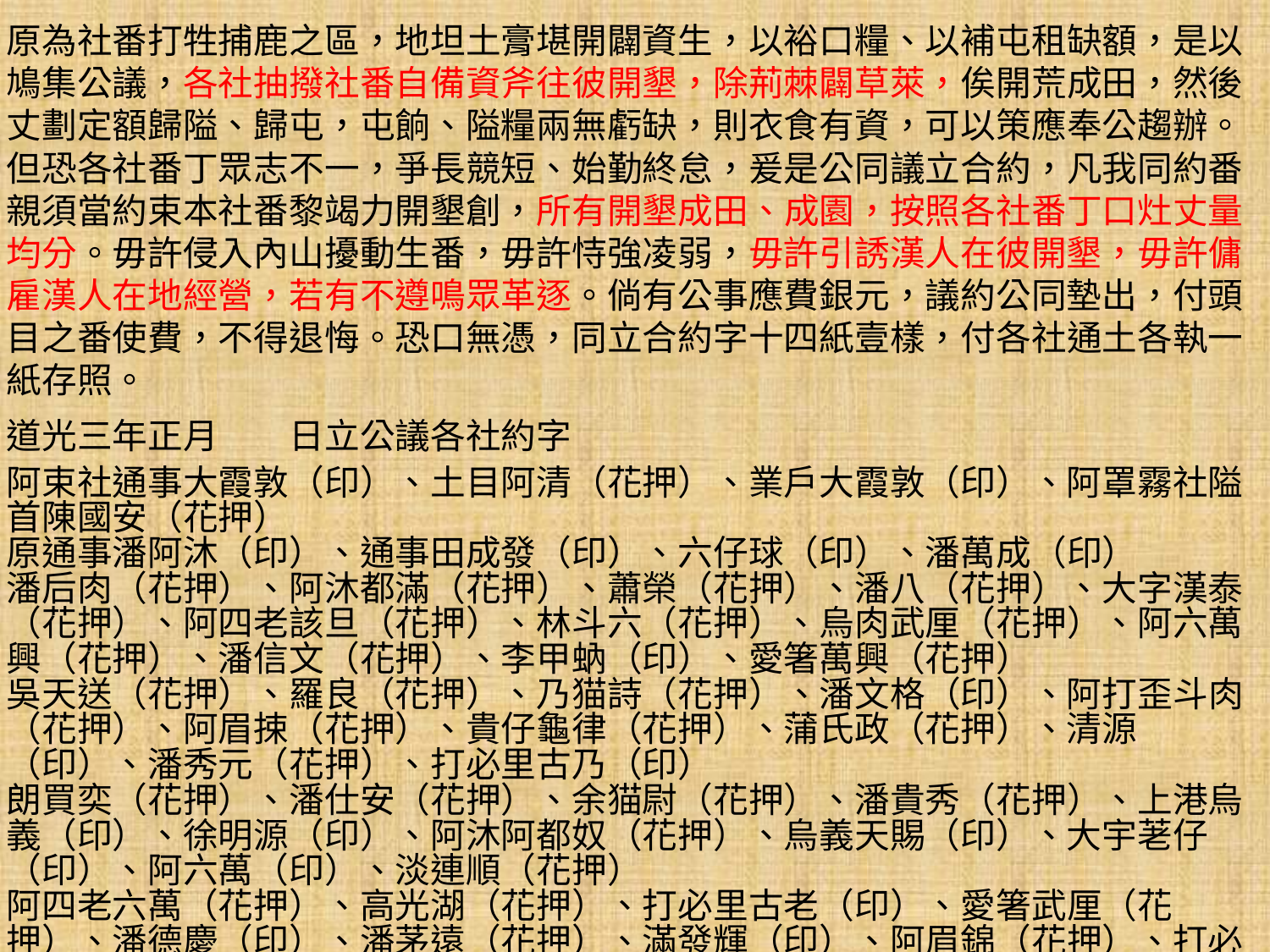

原為社番打牲捕鹿之區，地坦土膏堪開闢資生，以裕口糧、以補屯租缺額，是以鳩集公議，各社抽撥社番自備資斧往彼開墾，除荊棘闢草萊，俟開荒成田，然後丈劃定額歸隘、歸屯，屯餉、隘糧兩無虧缺，則衣食有資，可以策應奉公趨辦。但恐各社番丁眾志不一，爭長競短、始勤終怠，爰是公同議立合約，凡我同約番親須當約束本社番黎竭力開墾創，所有開墾成田、成園，按照各社番丁口灶丈量均分。毋許侵入內山擾動生番，毋許恃強凌弱，毋許引誘漢人在彼開墾，毋許傭雇漢人在地經營，若有不遵鳴眾革逐。倘有公事應費銀元，議約公同墊出，付頭目之番使費，不得退悔。恐口無憑，同立合約字十四紙壹樣，付各社通土各執一紙存照。
道光三年正月　　日立公議各社約字
阿束社通事大霞敦（印）、土目阿清（花押）、業戶大霞敦（印）、阿罩霧社隘首陳國安（花押）
原通事潘阿沐（印）、通事田成發（印）、六仔球（印）、潘萬成（印）
潘后肉（花押）、阿沐都滿（花押）、蕭榮（花押）、潘八（花押）、大字漢泰（花押）、阿四老該旦（花押）、林斗六（花押）、烏肉武厘（花押）、阿六萬興（花押）、潘信文（花押）、李甲蚋（印）、愛箸萬興（花押）
吳天送（花押）、羅良（花押）、乃猫詩（花押）、潘文格（印）、阿打歪斗肉（花押）、阿眉捒（花押）、貴仔龜律（花押）、蒲氏政（花押）、清源（印）、潘秀元（花押）、打必里古乃（印）
朗買奕（花押）、潘仕安（花押）、余猫尉（花押）、潘貴秀（花押）、上港烏義（印）、徐明源（印）、阿沐阿都奴（花押）、烏義天賜（印）、大宇荖仔（印）、阿六萬（印）、淡連順（花押）
阿四老六萬（花押）、高光湖（花押）、打必里古老（印）、愛箸武厘（花押）、潘德慶（印）、潘茅遠（花押）、滿發輝（印）、阿眉錦（花押）、打必里茅格（花押）、金龍（花押）、愛箸武澤（花押）